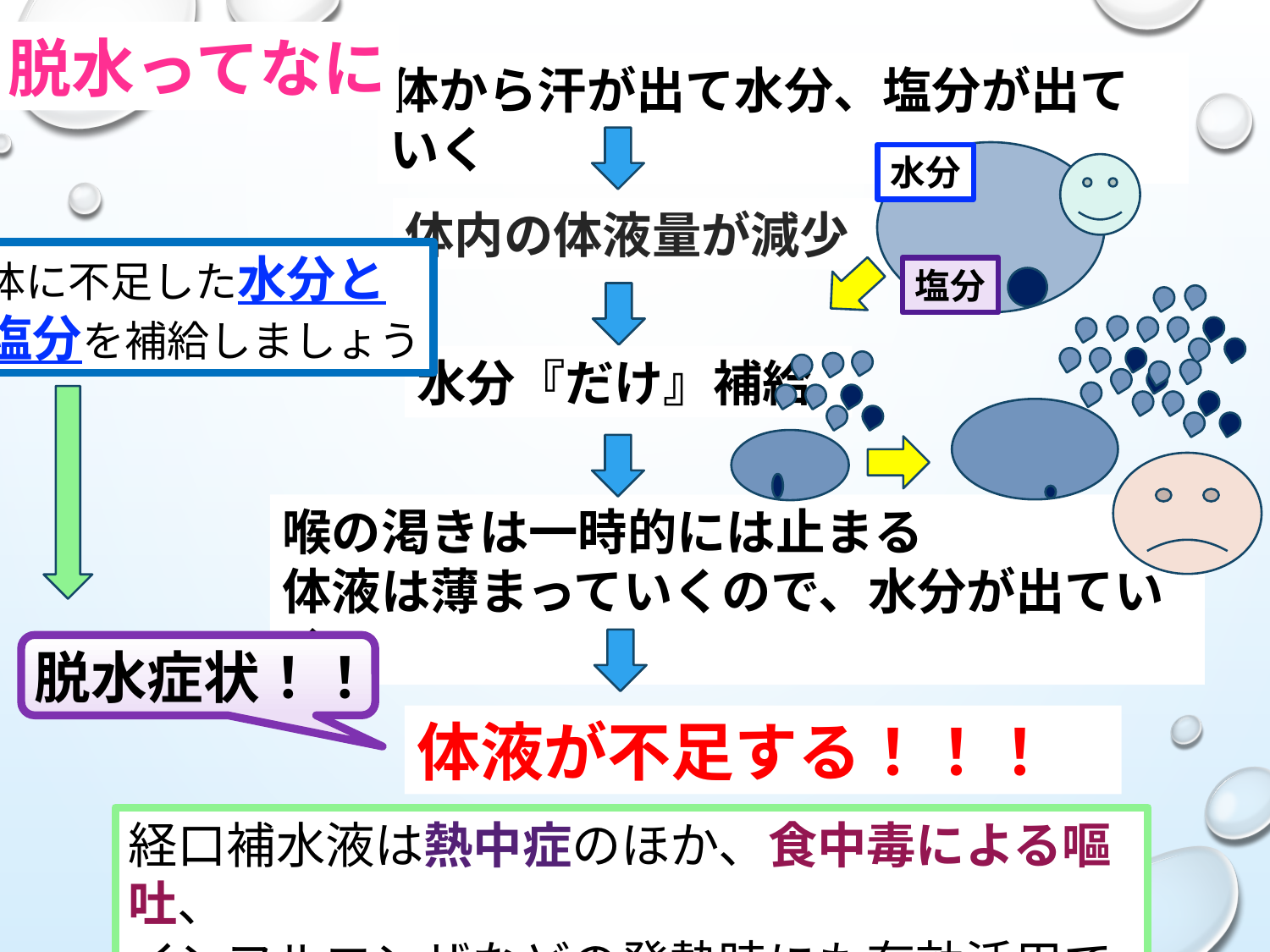

脱水ってなに
体から汗が出て水分、塩分が出ていく

水分

体内の体液量が減少
体に不足した水分と
塩分を補給しましょう

塩分

水分『だけ』補給

喉の渇きは一時的には止まる
体液は薄まっていくので、水分が出ていく

脱水症状！！
体液が不足する！！！
経口補水液は熱中症のほか、食中毒による嘔吐、
インフルエンザなどの発熱時にも有効活用できます。